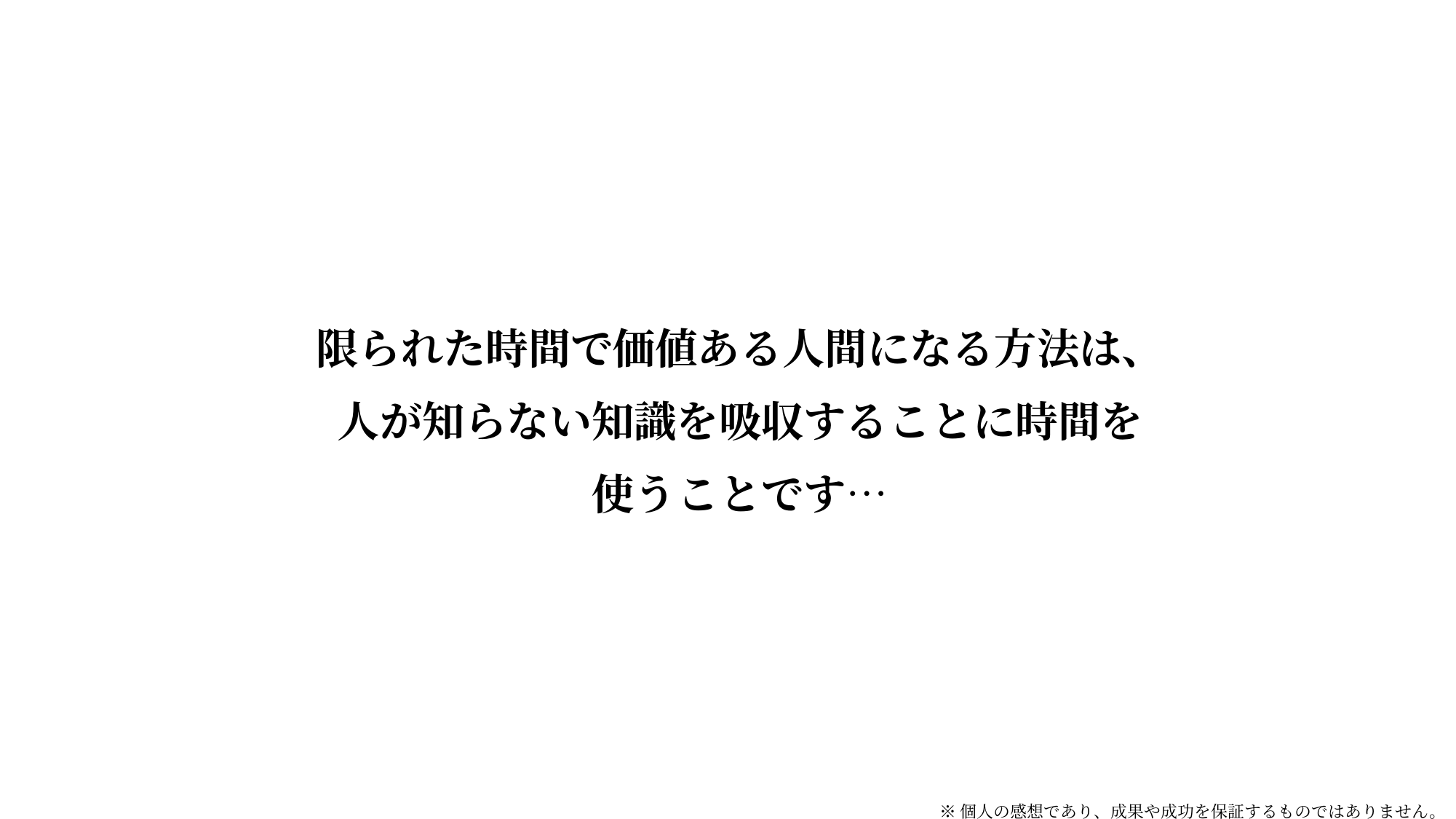

限られた時間で価値ある人間になる方法は、
人が知らない知識を吸収することに時間を
使うことです…
※個人の感想であり、成果や成功を保証するものではありません。